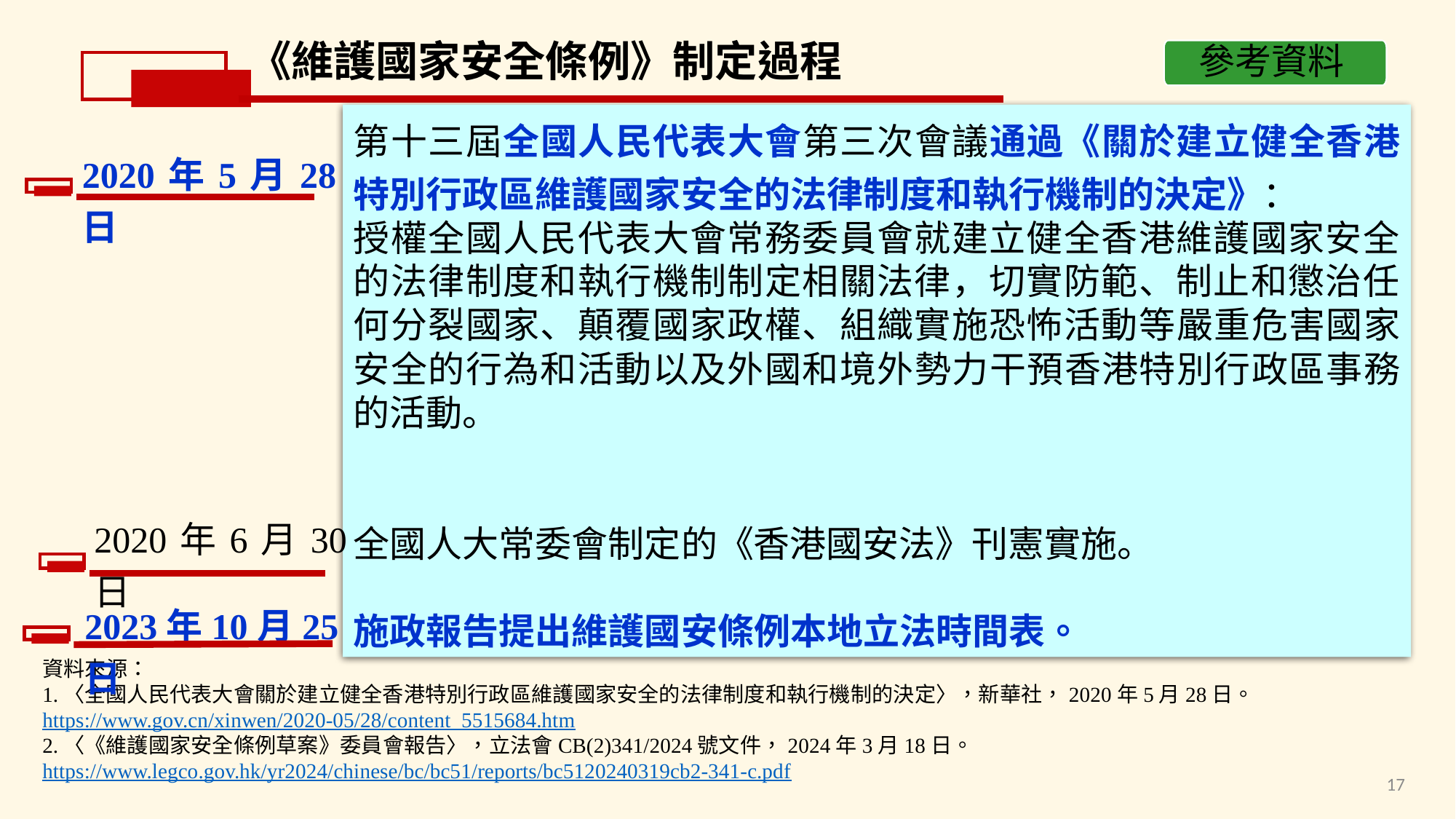

《維護國家安全條例》制定過程

參考資料
第十三屆全國人民代表大會第三次會議通過《關於建立健全香港特別行政區維護國家安全的法律制度和執行機制的決定》：
授權全國人民代表大會常務委員會就建立健全香港維護國家安全的法律制度和執行機制制定相關法律，切實防範、制止和懲治任何分裂國家、顛覆國家政權、組織實施恐怖活動等嚴重危害國家安全的行為和活動以及外國和境外勢力干預香港特別行政區事務的活動。

全國人大常委會制定的《香港國安法》刊憲實施。

施政報告提出維護國安條例本地立法時間表。
2020年5月28日

2020年6月30日

2023年10月25日

資料來源：
1.〈全國人民代表大會關於建立健全香港特別行政區維護國家安全的法律制度和執行機制的決定〉，新華社，2020年5月28日。 https://www.gov.cn/xinwen/2020-05/28/content_5515684.htm
2.〈《維護國家安全條例草案》委員會報告〉，立法會CB(2)341/2024號文件，2024年3月18日。 https://www.legco.gov.hk/yr2024/chinese/bc/bc51/reports/bc5120240319cb2-341-c.pdf